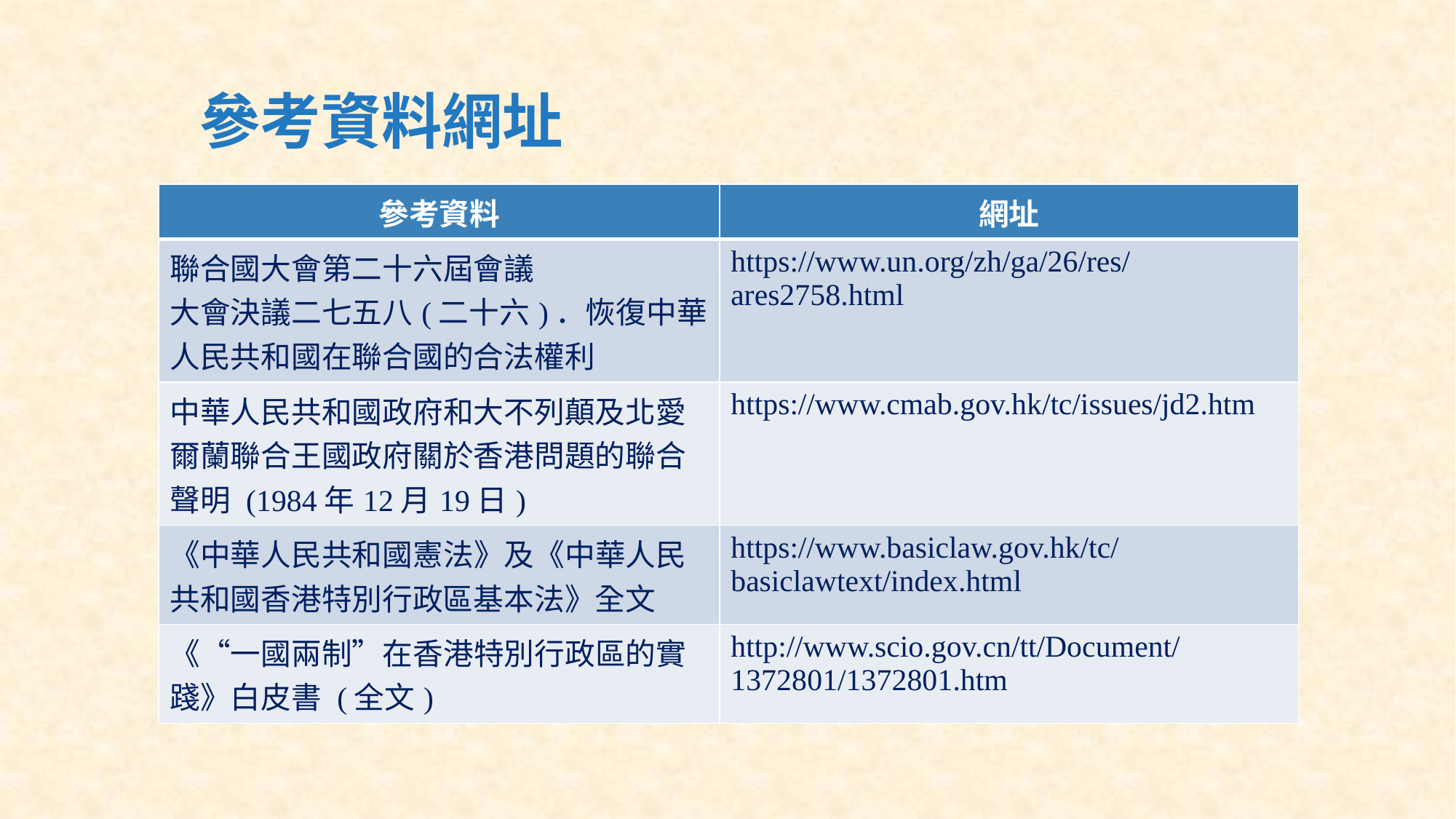

# 參考資料網址
| 參考資料 | 網址 |
| --- | --- |
| 聯合國大會第二十六屆會議 大會決議二七五八(二十六)．恢復中華人民共和國在聯合國的合法權利 | https://www.un.org/zh/ga/26/res/ares2758.html |
| 中華人民共和國政府和大不列顛及北愛爾蘭聯合王國政府關於香港問題的聯合聲明 (1984年12月19日) | https://www.cmab.gov.hk/tc/issues/jd2.htm |
| 《中華人民共和國憲法》及《中華人民共和國香港特別行政區基本法》全文 | https://www.basiclaw.gov.hk/tc/basiclawtext/index.html |
| 《“一國兩制”在香港特別行政區的實踐》白皮書 (全文) | http://www.scio.gov.cn/tt/Document/1372801/1372801.htm |